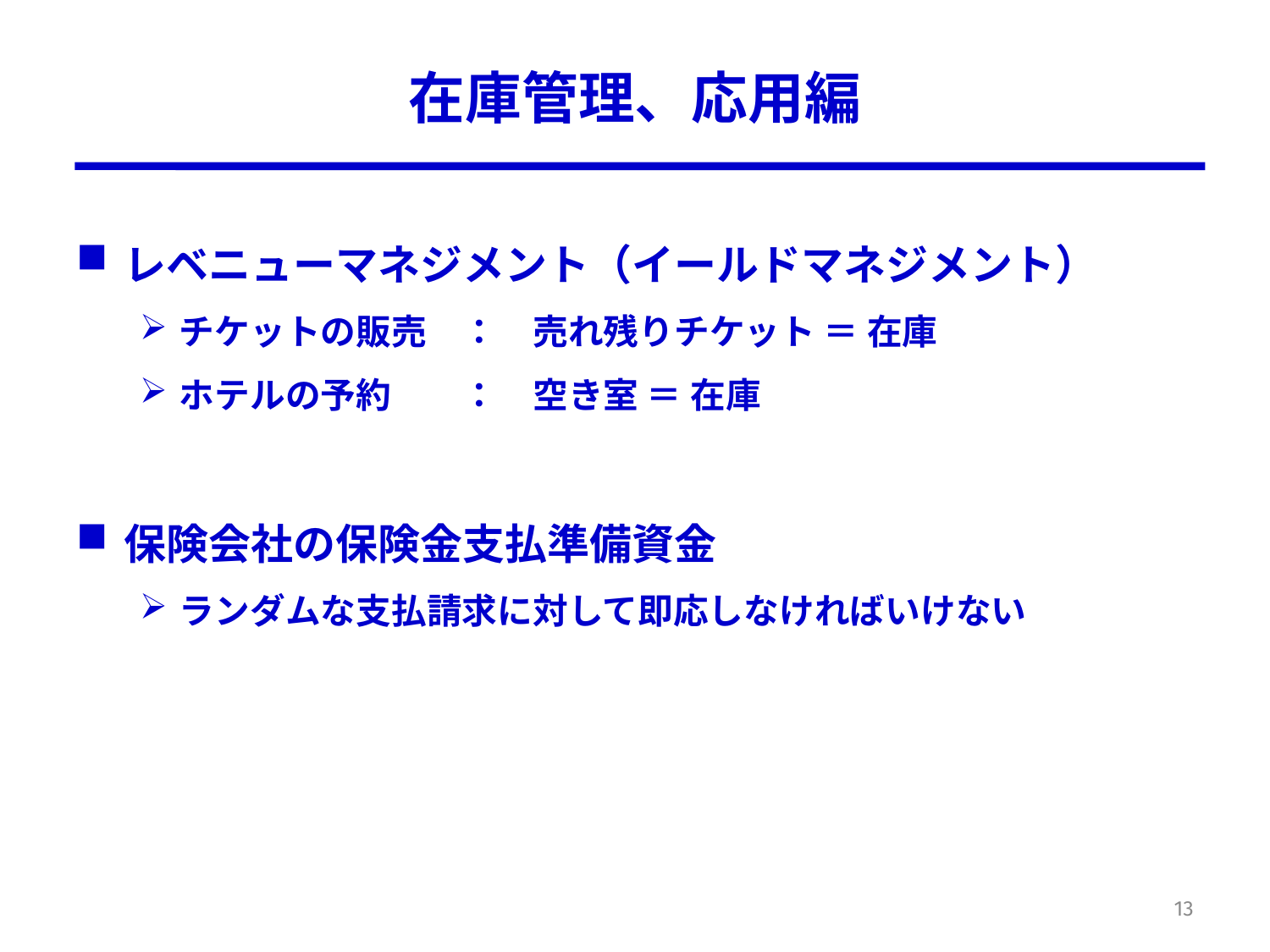

# 在庫管理、応用編
レベニューマネジメント（イールドマネジメント）
チケットの販売　：　売れ残りチケット ＝ 在庫
ホテルの予約　　：　空き室 ＝ 在庫

保険会社の保険金支払準備資金
ランダムな支払請求に対して即応しなければいけない
13